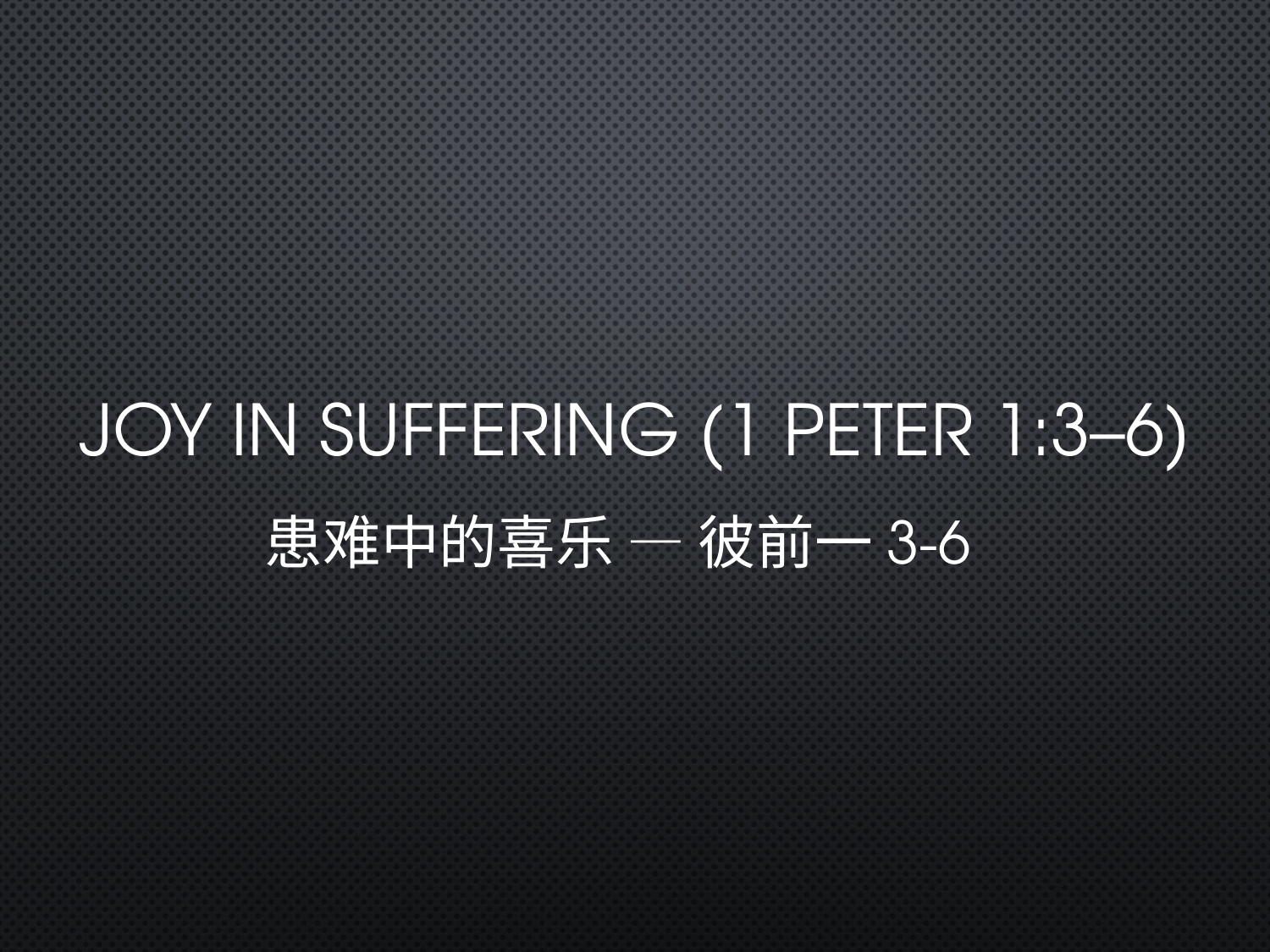

# Joy in Suffering (1 Peter 1:3–6)
患难中的喜乐 — 彼前一3-6